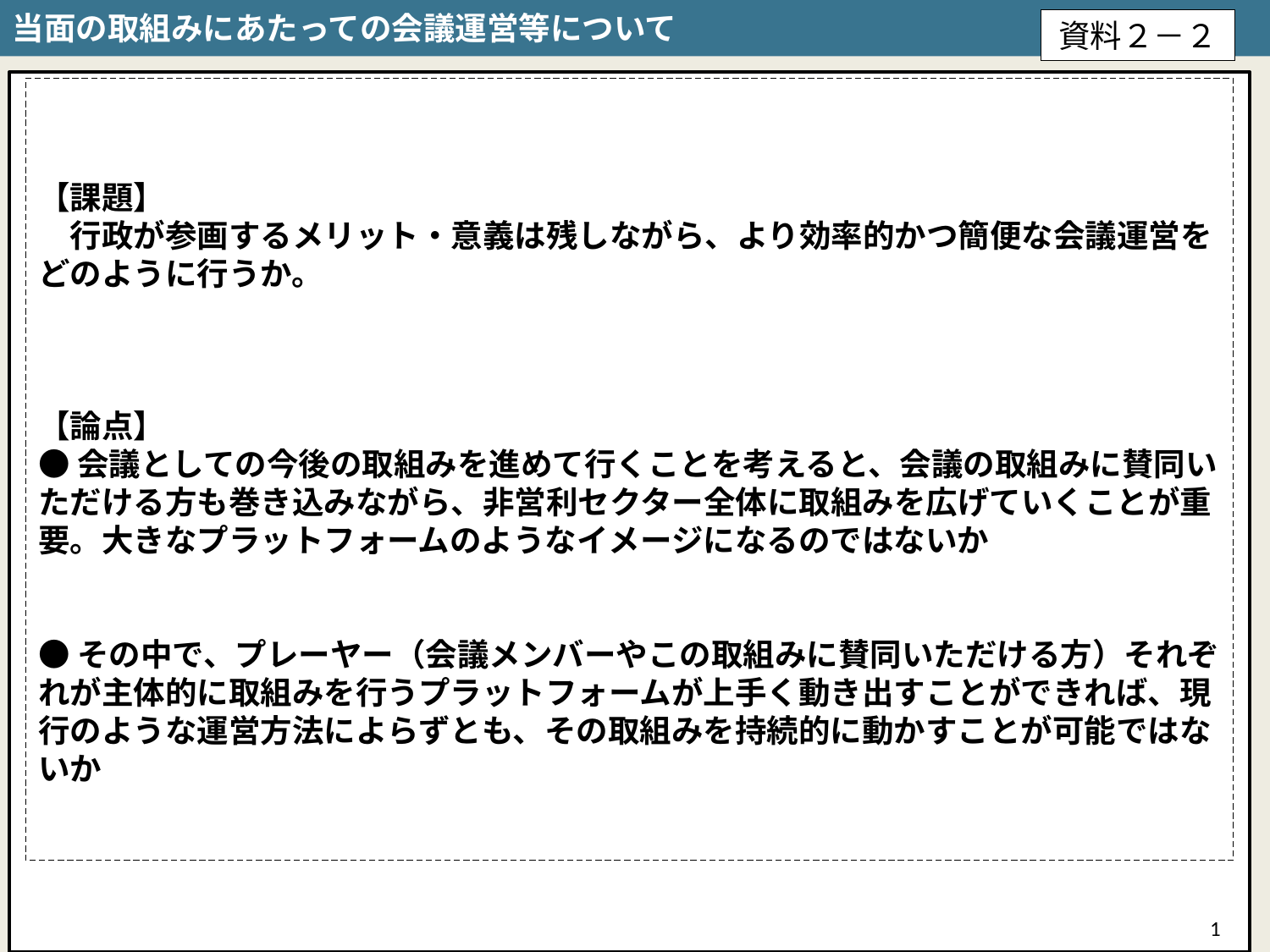

当面の取組みにあたっての会議運営等について
資料２－２

【課題】
　行政が参画するメリット・意義は残しながら、より効率的かつ簡便な会議運営をどのように行うか。

【論点】
●会議としての今後の取組みを進めて行くことを考えると、会議の取組みに賛同いただける方も巻き込みながら、非営利セクター全体に取組みを広げていくことが重要。大きなプラットフォームのようなイメージになるのではないか

●その中で、プレーヤー（会議メンバーやこの取組みに賛同いただける方）それぞれが主体的に取組みを行うプラットフォームが上手く動き出すことができれば、現行のような運営方法によらずとも、その取組みを持続的に動かすことが可能ではないか

1